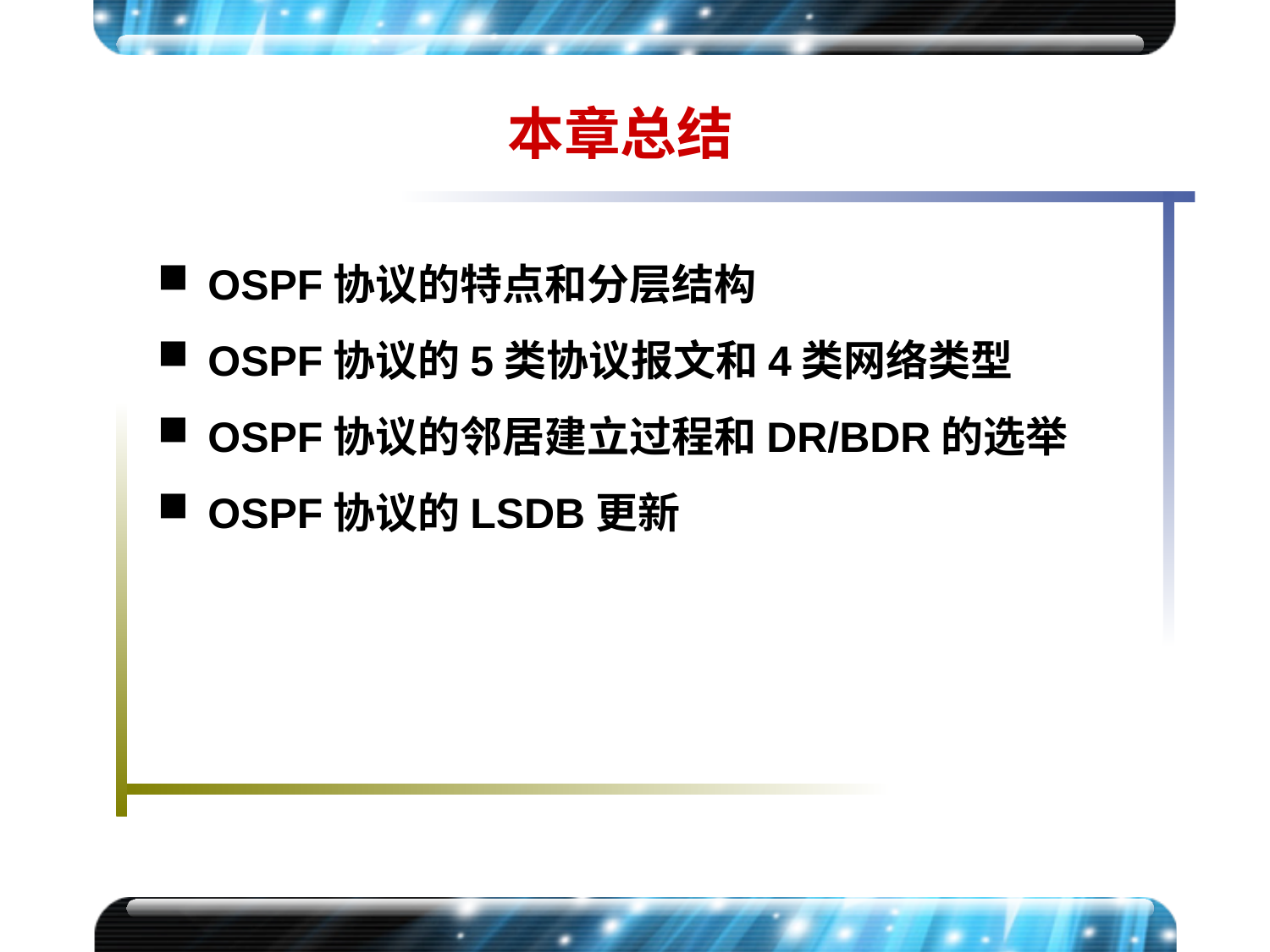

本章总结

OSPF协议的特点和分层结构
OSPF协议的5类协议报文和4类网络类型
OSPF协议的邻居建立过程和DR/BDR的选举
OSPF协议的LSDB更新